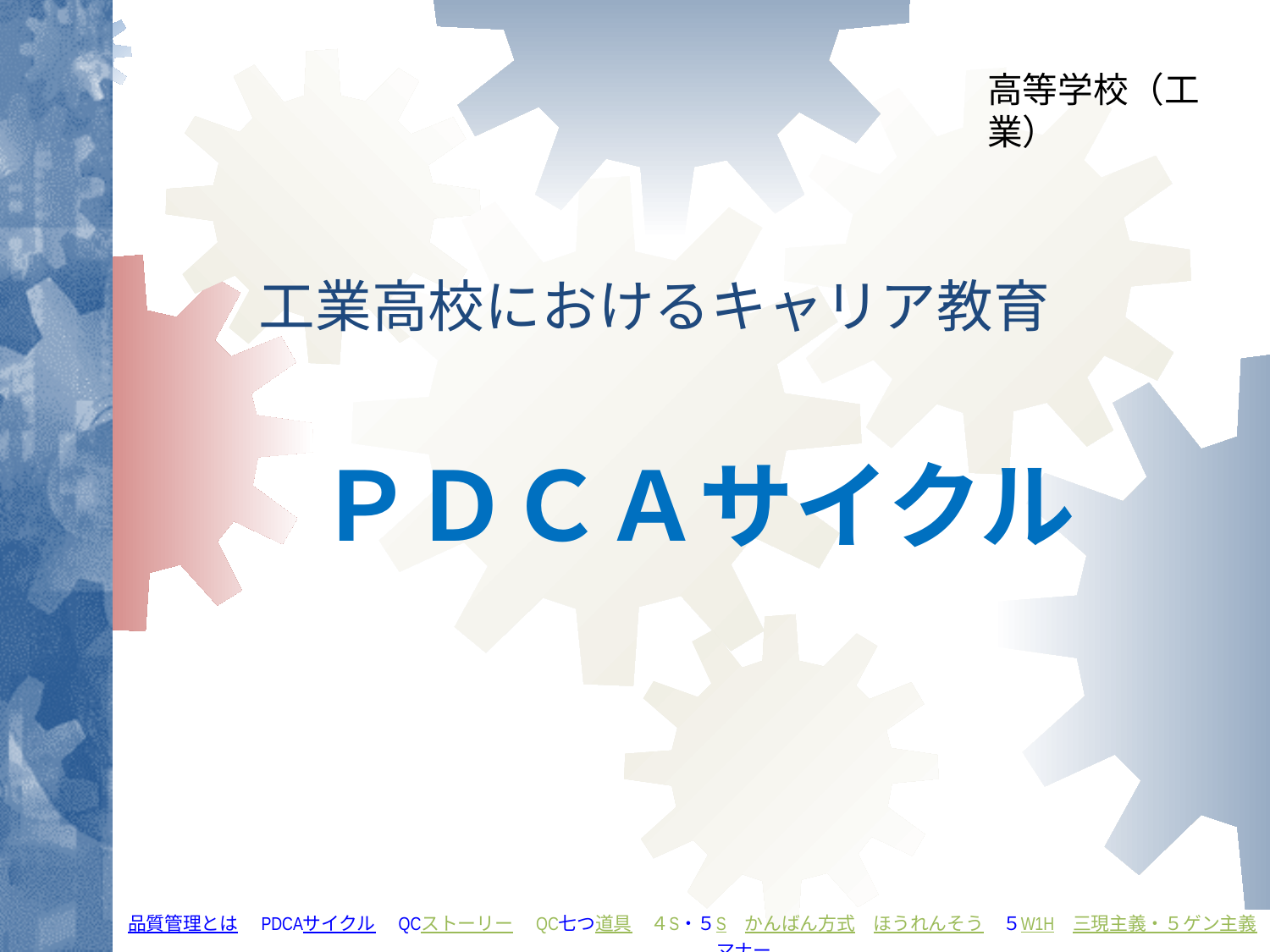

高等学校（工業）
# 工業高校におけるキャリア教育
ＰＤＣＡサイクル
品質管理とは　PDCAサイクル　QCストーリー　QC七つ道具　４S・５S　かんばん方式　ほうれんそう　５W1H　三現主義・５ゲン主義　マナー